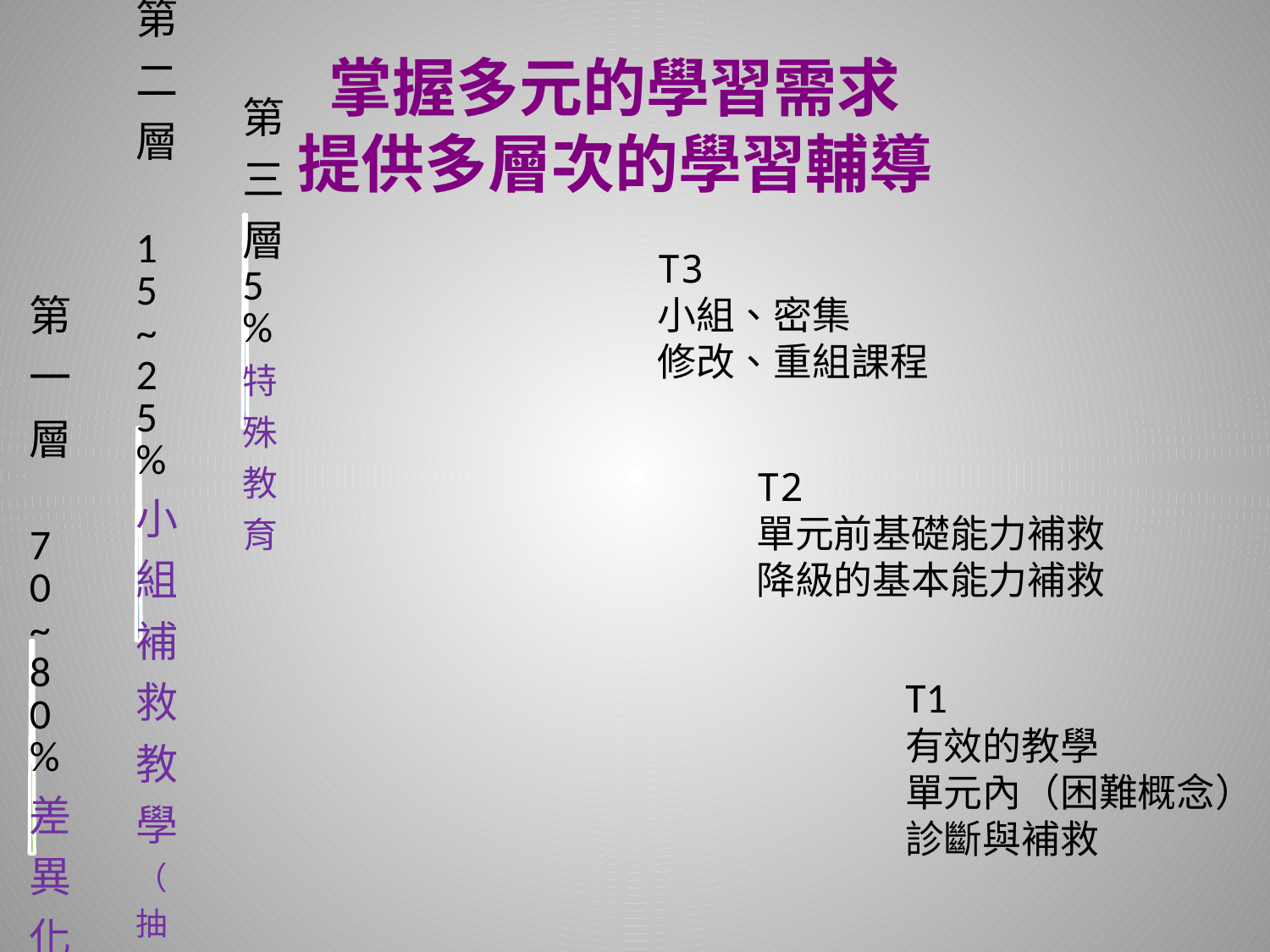

# 掌握多元的學習需求 提供多層次的學習輔導
T3
小組、密集
修改、重組課程
特殊教育
小組補救教學
第一層 70~80%
T2
單元前基礎能力補救
降級的基本能力補救
T1
有效的教學
單元內（困難概念）診斷與補救